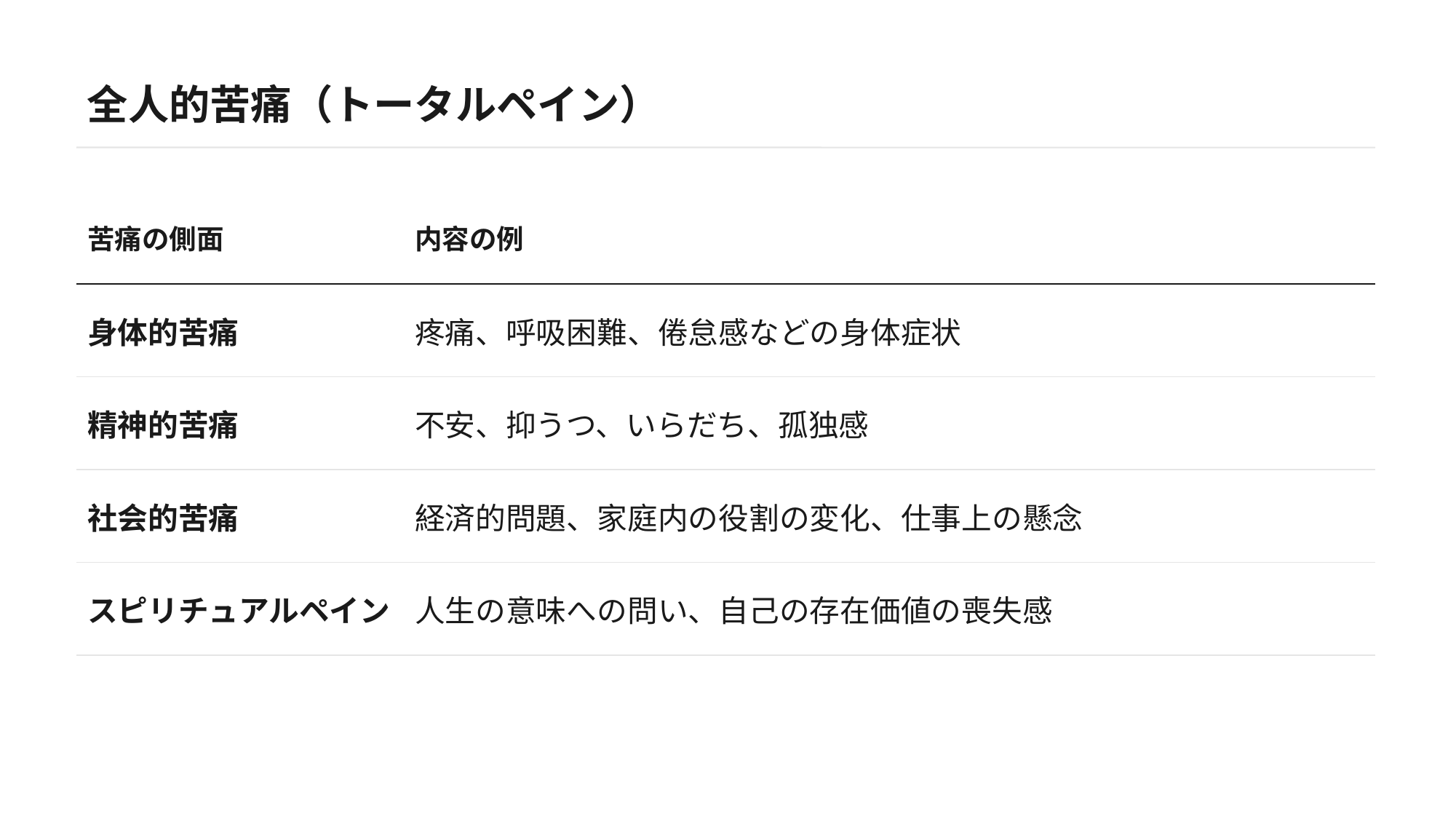

全人的苦痛（トータルペイン）

| 苦痛の側面 | 内容の例 |
| --- | --- |
| 身体的苦痛 | 疼痛、呼吸困難、倦怠感などの身体症状 |
| 精神的苦痛 | 不安、抑うつ、いらだち、孤独感 |
| 社会的苦痛 | 経済的問題、家庭内の役割の変化、仕事上の懸念 |
| スピリチュアルペイン | 人生の意味への問い、自己の存在価値の喪失感 |